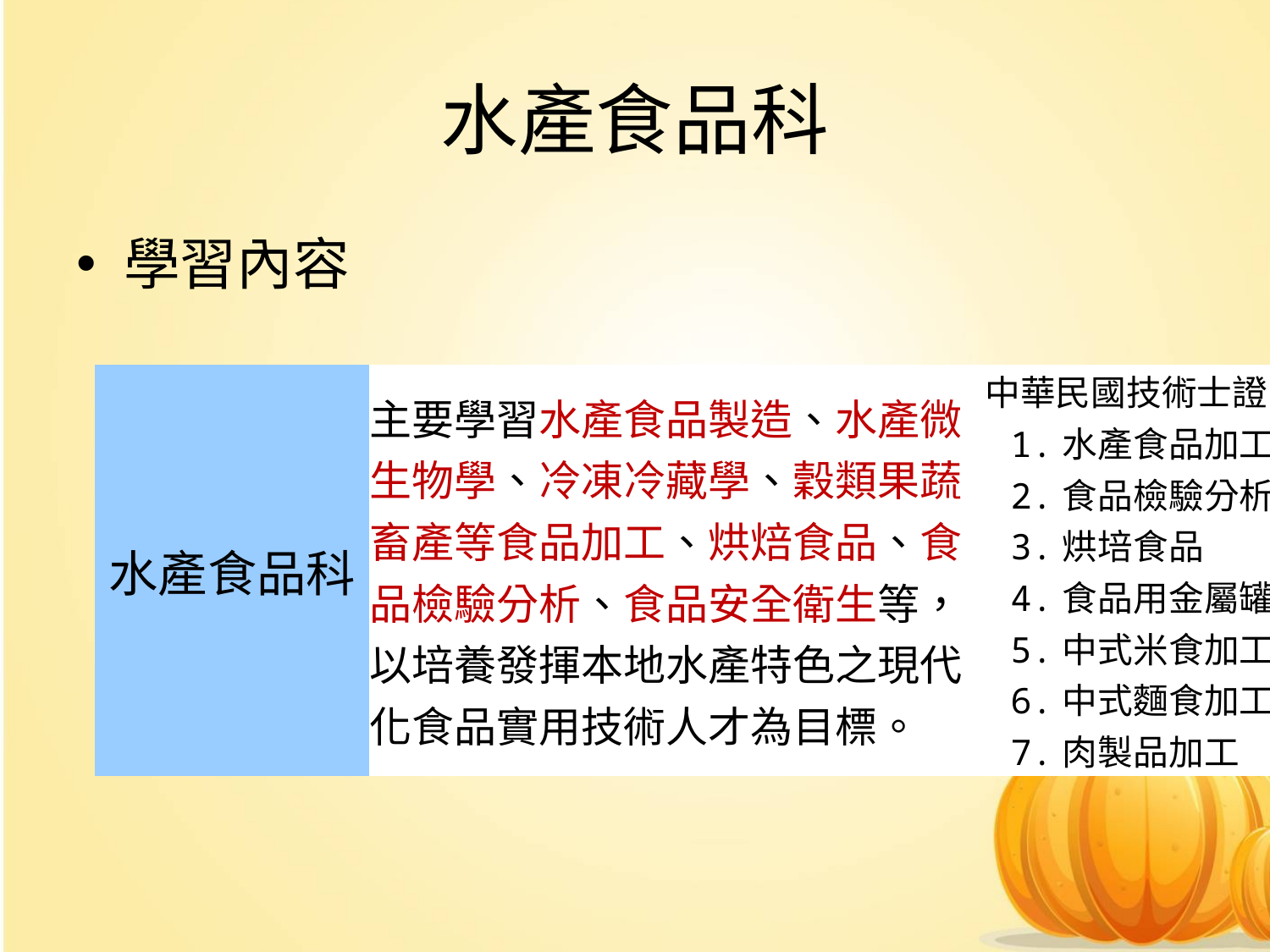

# 水產食品科
學習內容

| 水產食品科 | 主要學習水產食品製造、水產微生物學、冷凍冷藏學、穀類果蔬畜產等食品加工、烘焙食品、食品檢驗分析、食品安全衛生等，以培養發揮本地水產特色之現代化食品實用技術人才為目標。 | 中華民國技術士證： 1.水產食品加工 2.食品檢驗分析 3.烘培食品 4.食品用金屬罐捲封 5.中式米食加工 6.中式麵食加工 7.肉製品加工 |
| --- | --- | --- |